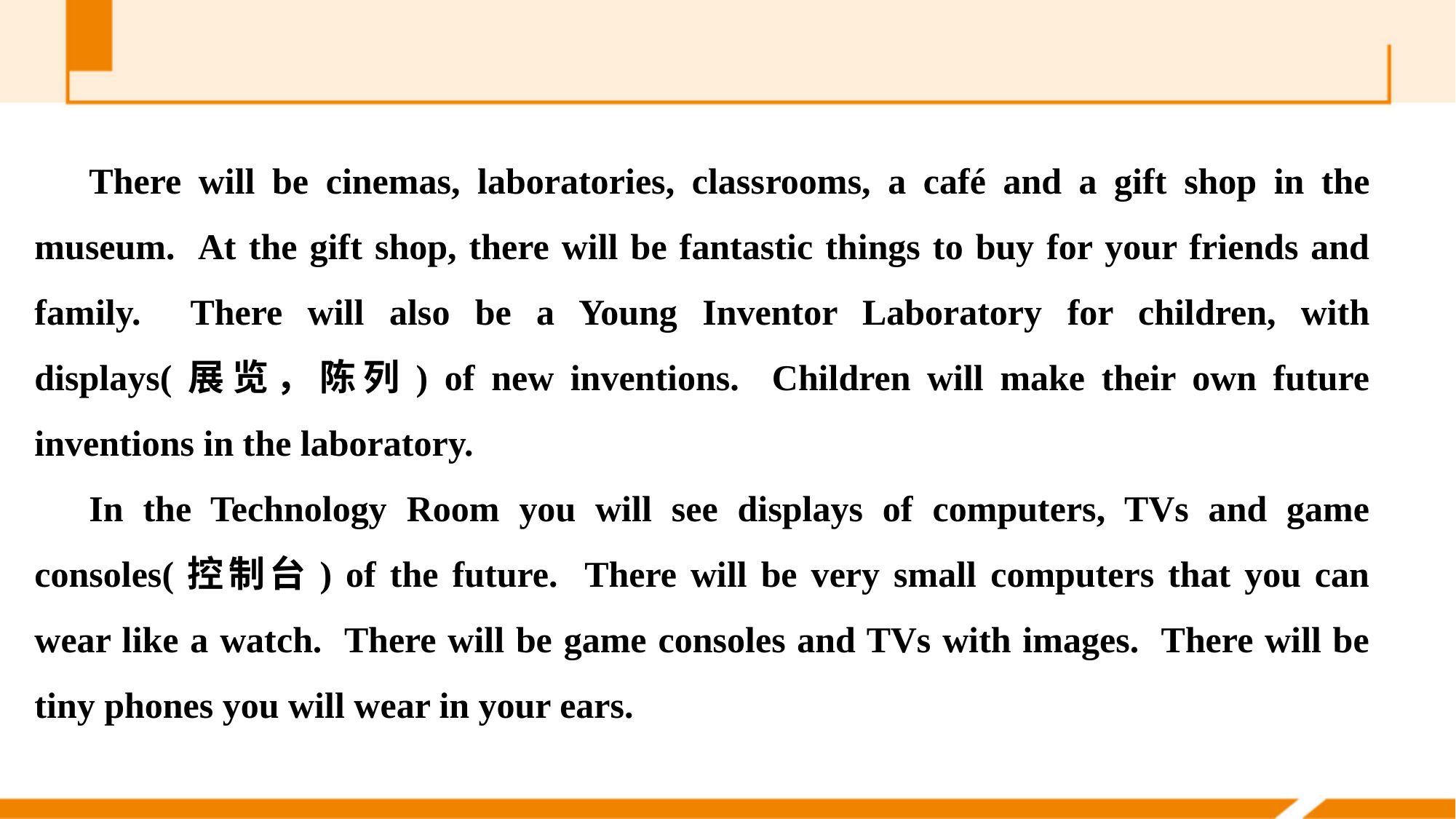

There will be cinemas, laboratories, class­rooms, a café and a gift shop in the museum.  At the gift shop, there will be fantastic things to buy for your friends and family.  There will also be a Young Inventor Laboratory for children, with displays(展览，陈列) of new inventions.  Children will make their own future inventions in the laboratory.
In the Technology Room you will see displays of computers, TVs and game consoles(控制台) of the future.  There will be very small computers that you can wear like a watch.  There will be game consoles and TVs with images.  There will be tiny phones you will wear in your ears.